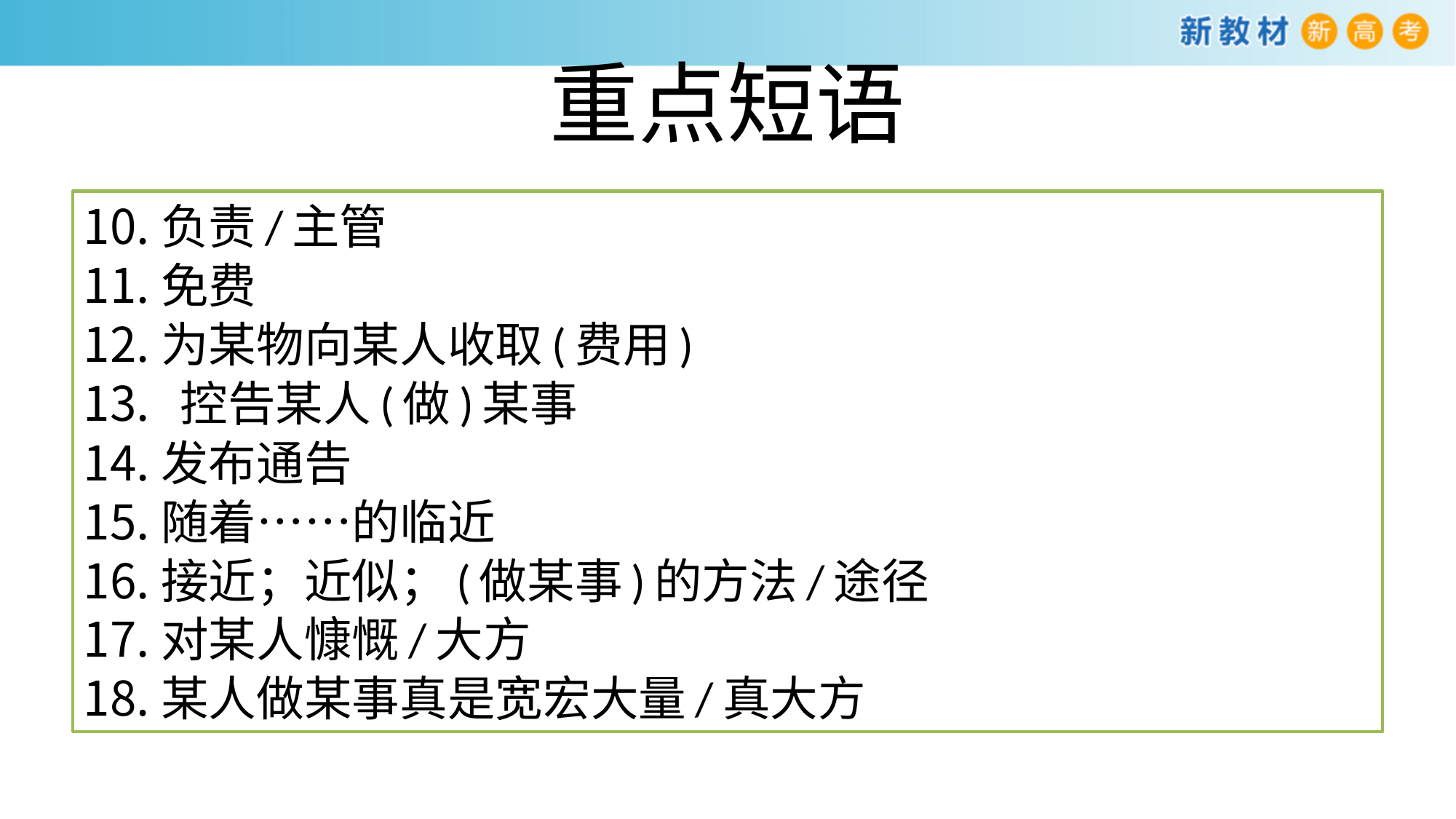

# 重点短语
负责/主管
免费
为某物向某人收取(费用)
 控告某人(做)某事
发布通告
随着……的临近
接近；近似；(做某事)的方法/途径
对某人慷慨/大方
某人做某事真是宽宏大量/真大方